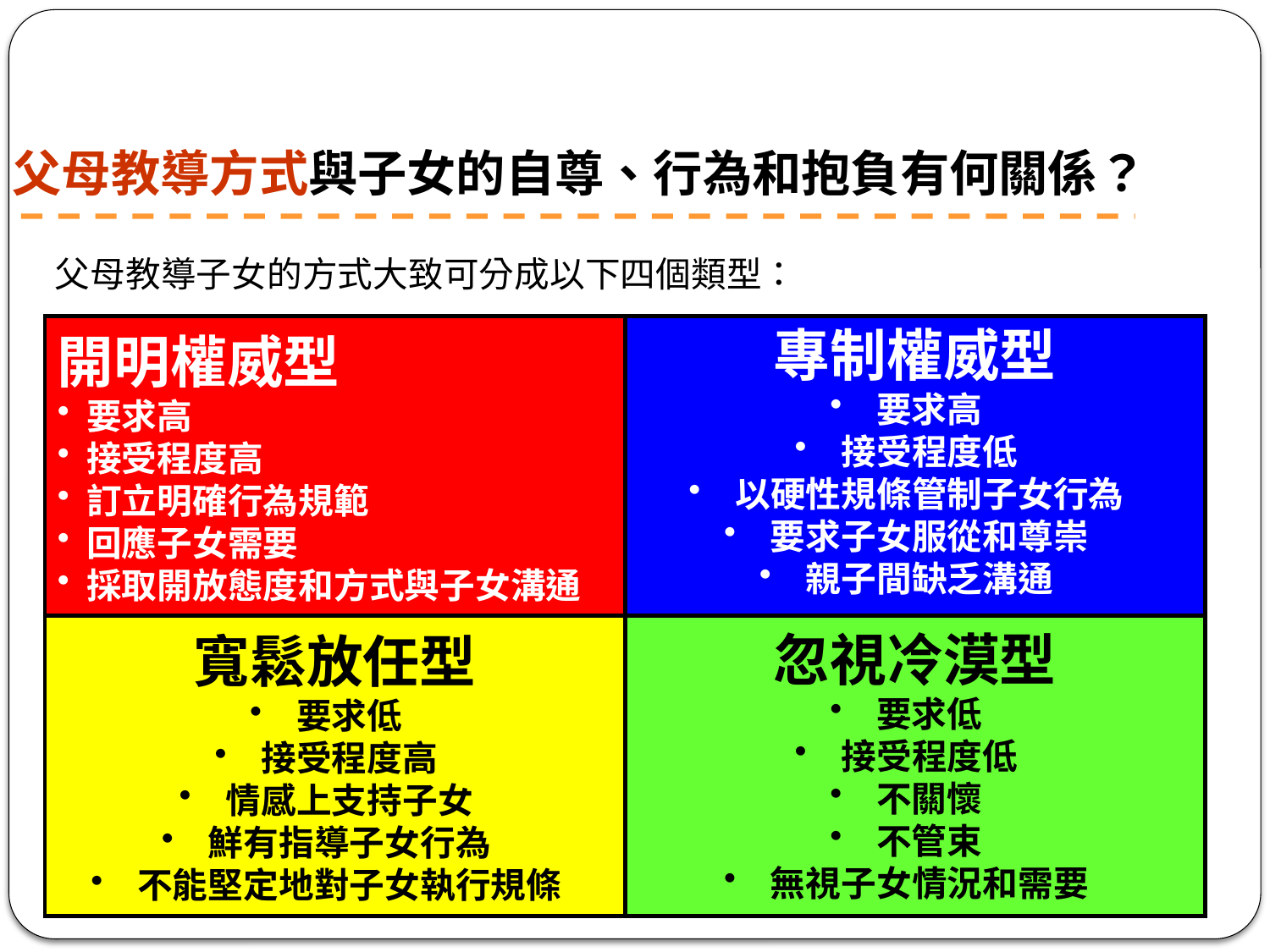

父母教導方式與子女的自尊、行為和抱負有何關係？

父母教導子女的方式大致可分成以下四個類型：

開明權威型
 要求高
 接受程度高
 訂立明確行為規範
 回應子女需要
 採取開放態度和方式與子女溝通

專制權威型
 要求高
 接受程度低
 以硬性規條管制子女行為
 要求子女服從和尊崇
 親子間缺乏溝通

寬鬆放任型
 要求低
 接受程度高
 情感上支持子女
 鮮有指導子女行為
 不能堅定地對子女執行規條

忽視冷漠型
 要求低
 接受程度低
 不關懷
 不管束
 無視子女情況和需要